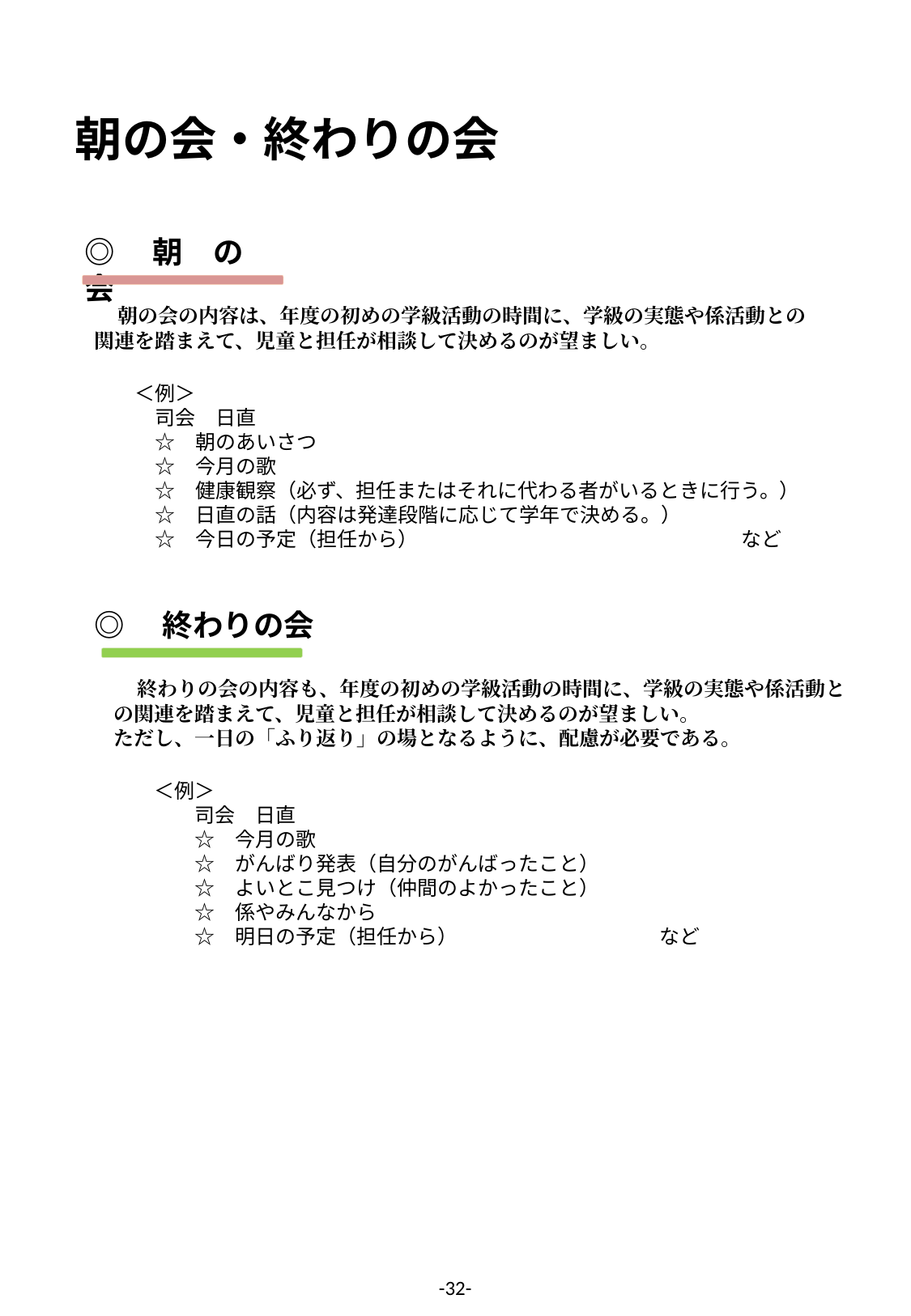

朝の会・終わりの会
◎　朝　の　会

　朝の会の内容は、年度の初めの学級活動の時間に、学級の実態や係活動との関連を踏まえて、児童と担任が相談して決めるのが望ましい。

　　＜例＞
　　　司会　日直
　　　☆　朝のあいさつ
　　　☆　今月の歌
　　　☆　健康観察（必ず、担任またはそれに代わる者がいるときに行う。）
　　　☆　日直の話（内容は発達段階に応じて学年で決める。）
　　　☆　今日の予定（担任から）　　　　　　　　　　　　　　　　など

◎　終わりの会

　終わりの会の内容も、年度の初めの学級活動の時間に、学級の実態や係活動との関連を踏まえて、児童と担任が相談して決めるのが望ましい。
ただし、一日の「ふり返り」の場となるように、配慮が必要である。

　　＜例＞
　　　　司会　日直
　　　　☆　今月の歌
　　　　☆　がんばり発表（自分のがんばったこと）
　　　　☆　よいとこ見つけ（仲間のよかったこと）
　　　　☆　係やみんなから
　　　　☆　明日の予定（担任から）　　　　　　　　　　など

-32-